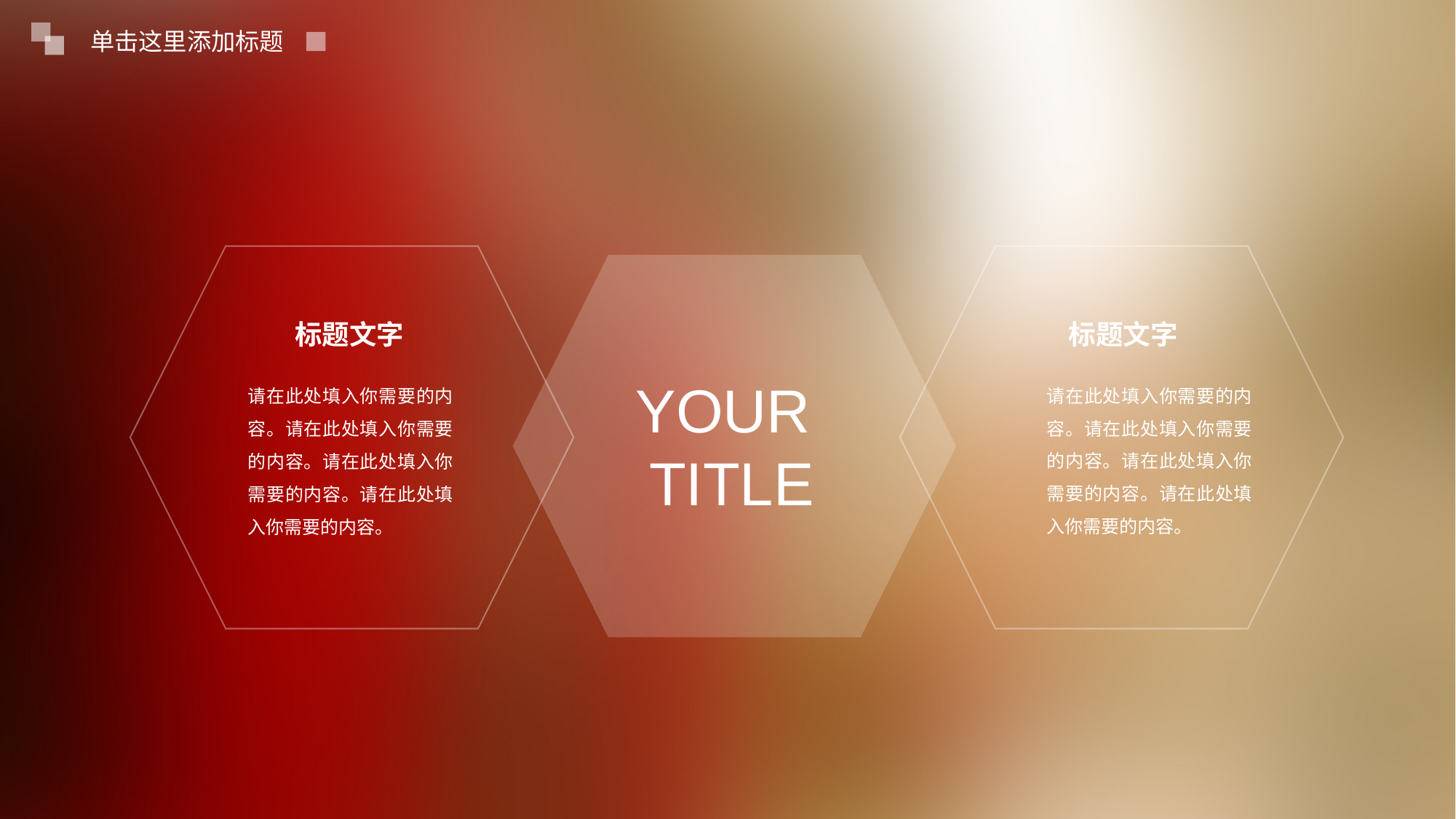

单击这里添加标题

标题文字
标题文字
YOUR
TITLE
请在此处填入你需要的内容。请在此处填入你需要的内容。请在此处填入你需要的内容。请在此处填入你需要的内容。
请在此处填入你需要的内容。请在此处填入你需要的内容。请在此处填入你需要的内容。请在此处填入你需要的内容。